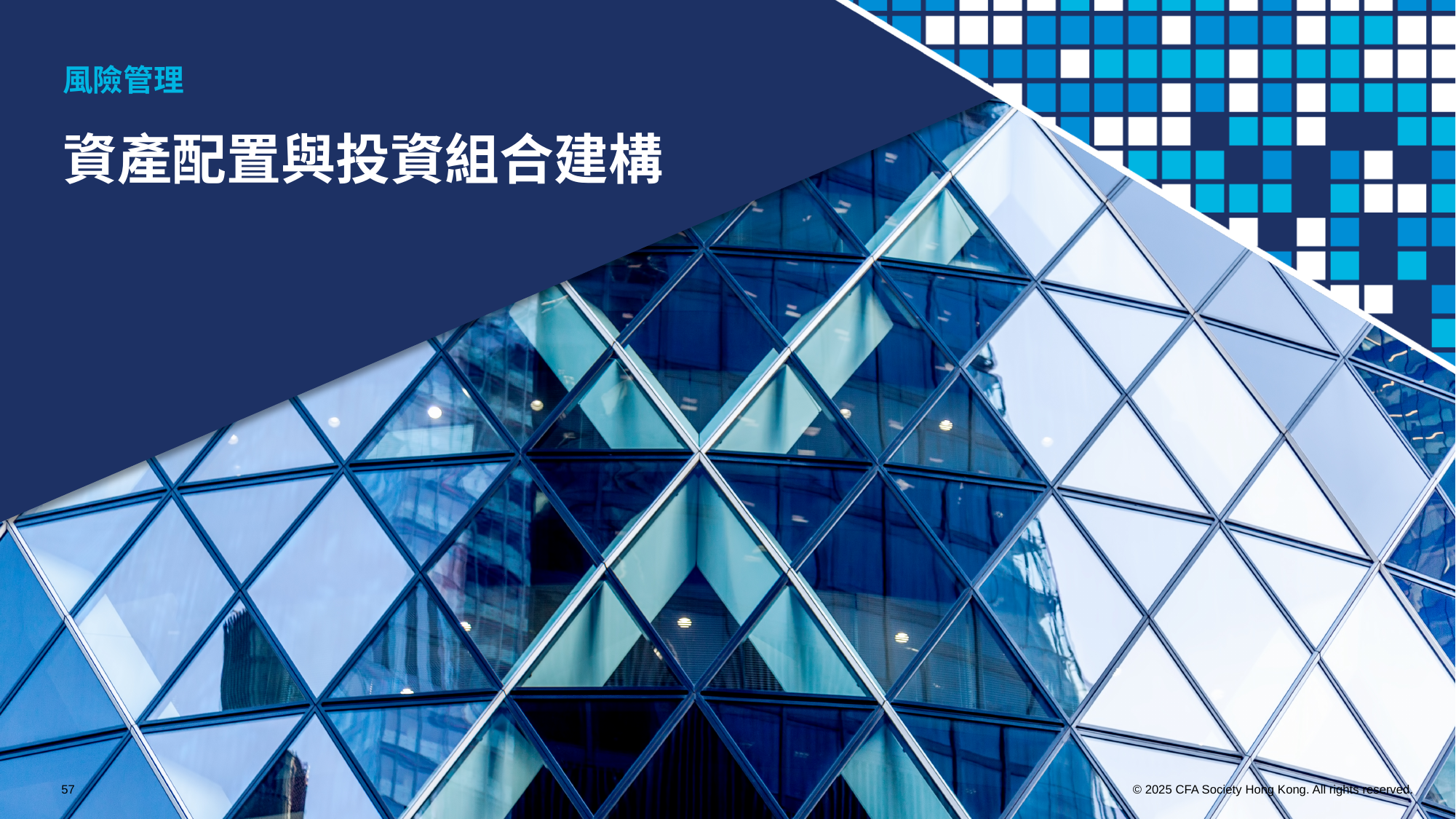

風險管理
資產配置與投資組合建構
57
© 2025 CFA Society Hong Kong. All rights reserved.